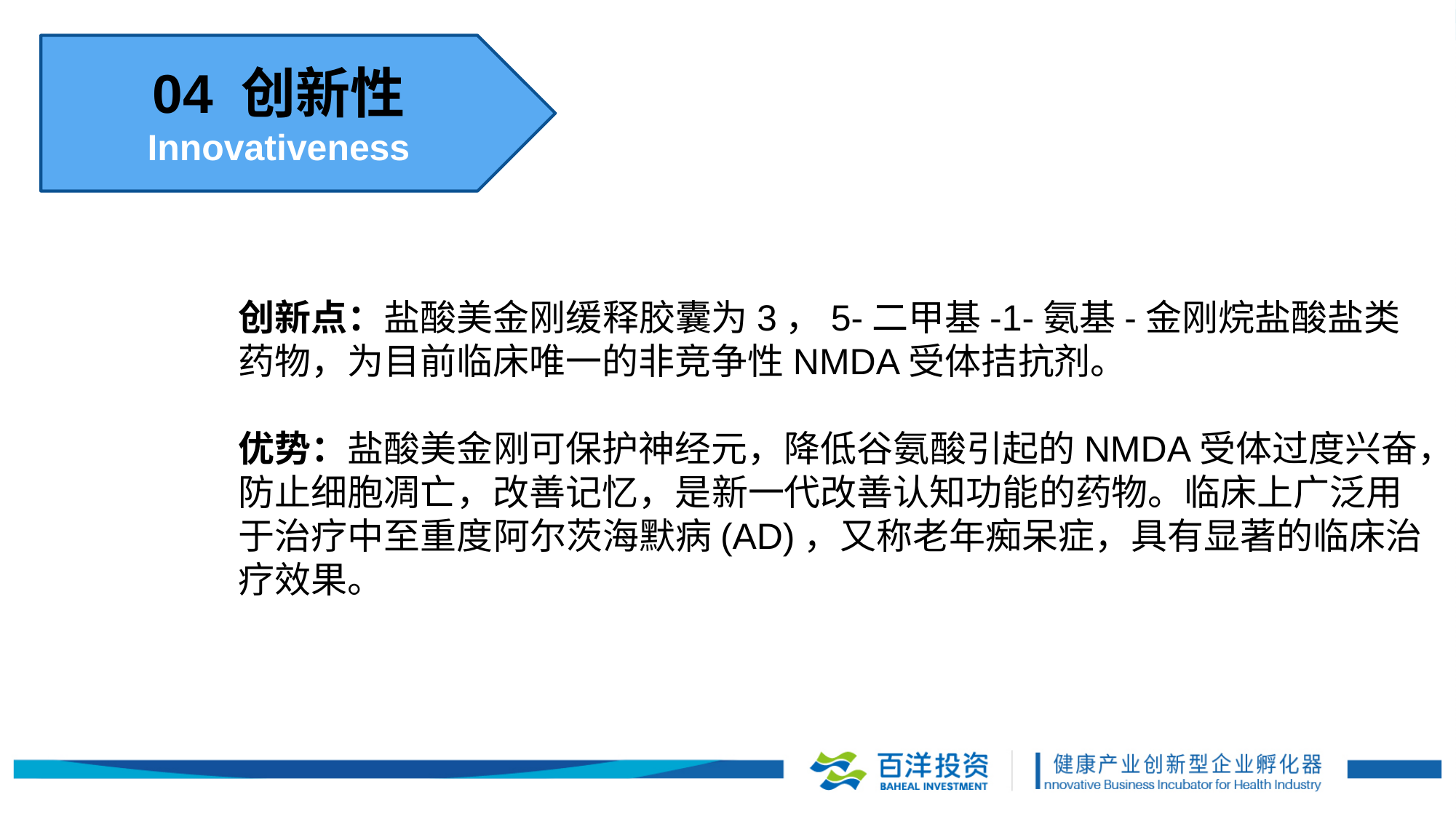

04 创新性
Innovativeness
创新点：盐酸美金刚缓释胶囊为3，5-二甲基-1-氨基-金刚烷盐酸盐类药物，为目前临床唯一的非竞争性NMDA受体拮抗剂。

优势：盐酸美金刚可保护神经元，降低谷氨酸引起的NMDA受体过度兴奋，防止细胞凋亡，改善记忆，是新一代改善认知功能的药物。临床上广泛用于治疗中至重度阿尔茨海默病(AD)，又称老年痴呆症，具有显著的临床治疗效果。